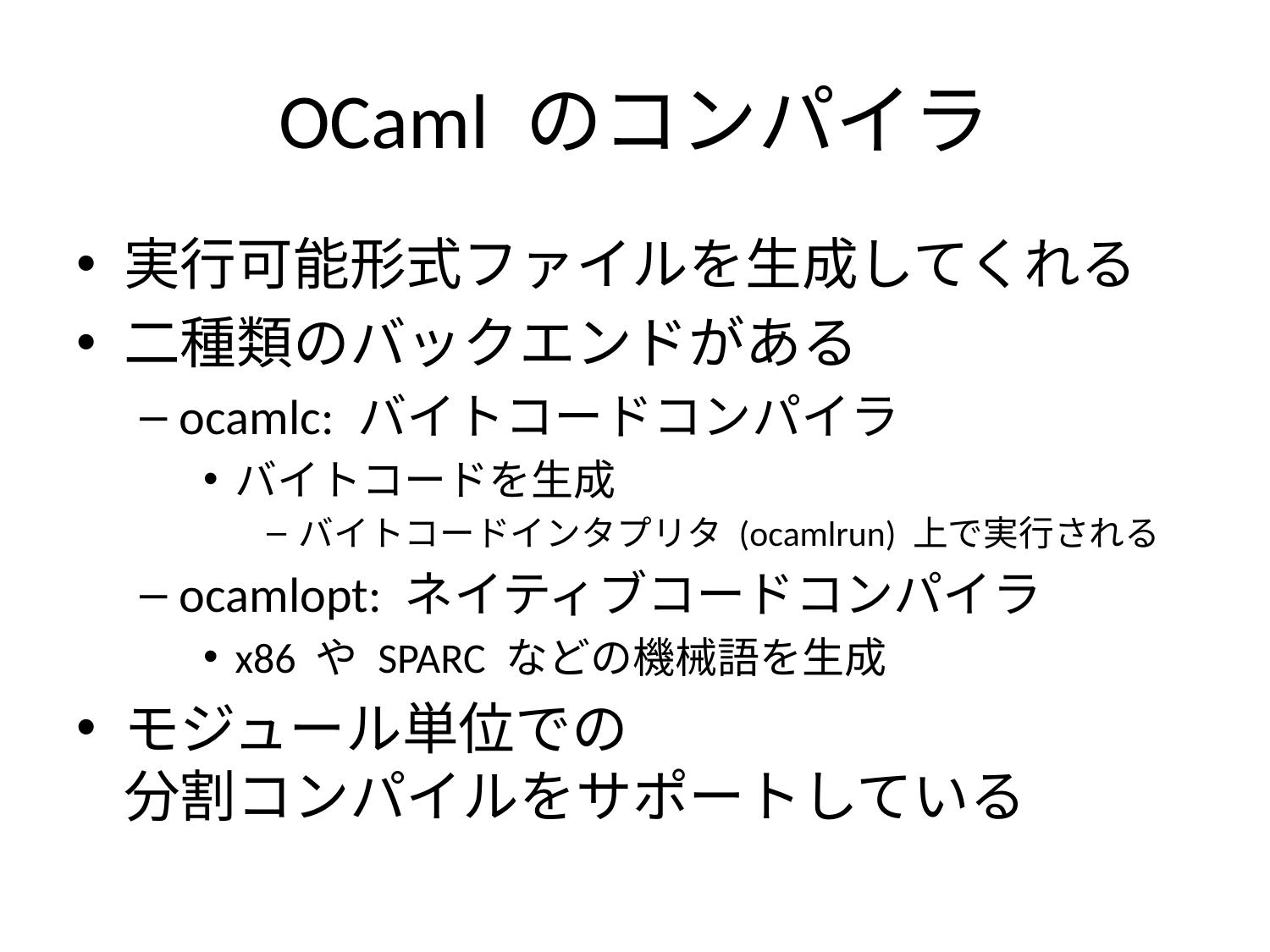

# OCaml のコンパイラ
実行可能形式ファイルを生成してくれる
二種類のバックエンドがある
ocamlc: バイトコードコンパイラ
バイトコードを生成
バイトコードインタプリタ (ocamlrun) 上で実行される
ocamlopt: ネイティブコードコンパイラ
x86 や SPARC などの機械語を生成
モジュール単位での
分割コンパイルをサポートしている